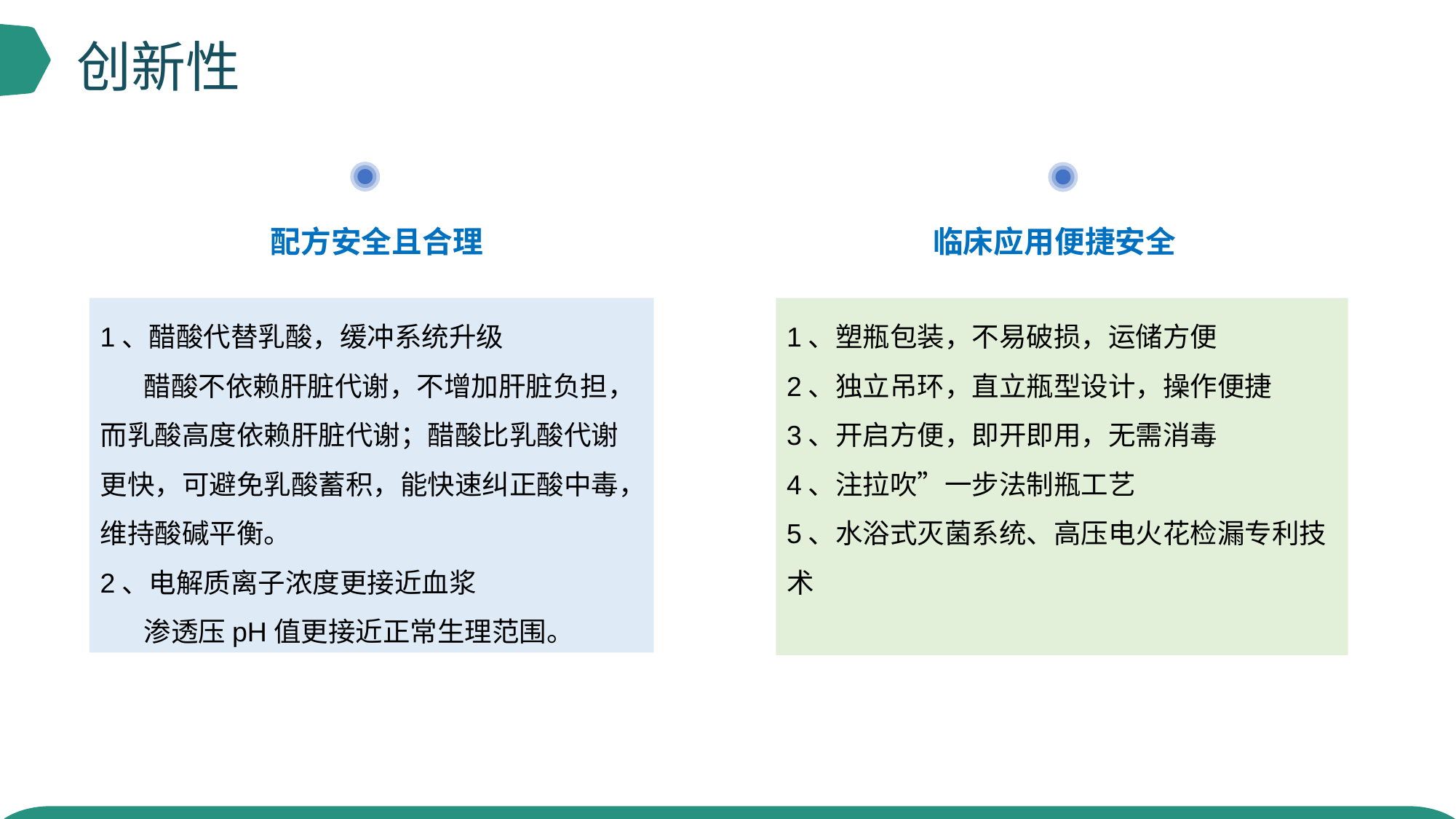

创新性

配方安全且合理
临床应用便捷安全
1、醋酸代替乳酸，缓冲系统升级
      醋酸不依赖肝脏代谢，不增加肝脏负担，而乳酸高度依赖肝脏代谢；醋酸比乳酸代谢更快，可避免乳酸蓄积，能快速纠正酸中毒，维持酸碱平衡。
2、电解质离子浓度更接近血浆
      渗透压pH值更接近正常生理范围。
1、塑瓶包装，不易破损，运储方便
2、独立吊环，直立瓶型设计，操作便捷
3、开启方便，即开即用，无需消毒
4、注拉吹”一步法制瓶工艺
5、水浴式灭菌系统、高压电火花检漏专利技术